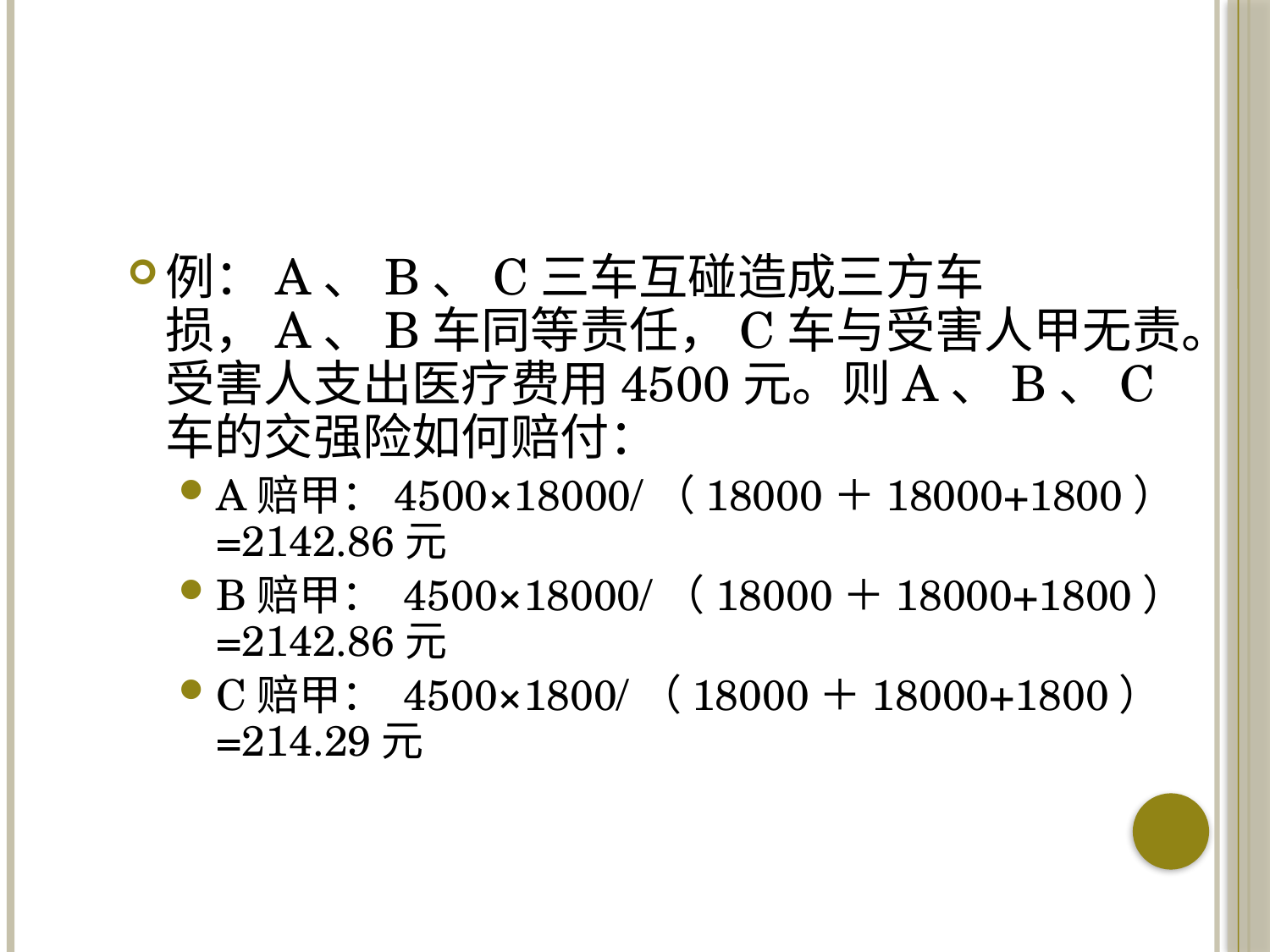

例：A、B、C三车互碰造成三方车损，A、B车同等责任，C车与受害人甲无责。受害人支出医疗费用4500元。则A、B、C车的交强险如何赔付：
A赔甲：4500×18000/（18000＋18000+1800）=2142.86元
B赔甲： 4500×18000/（18000＋18000+1800） =2142.86元
C赔甲： 4500×1800/（18000＋18000+1800） =214.29元